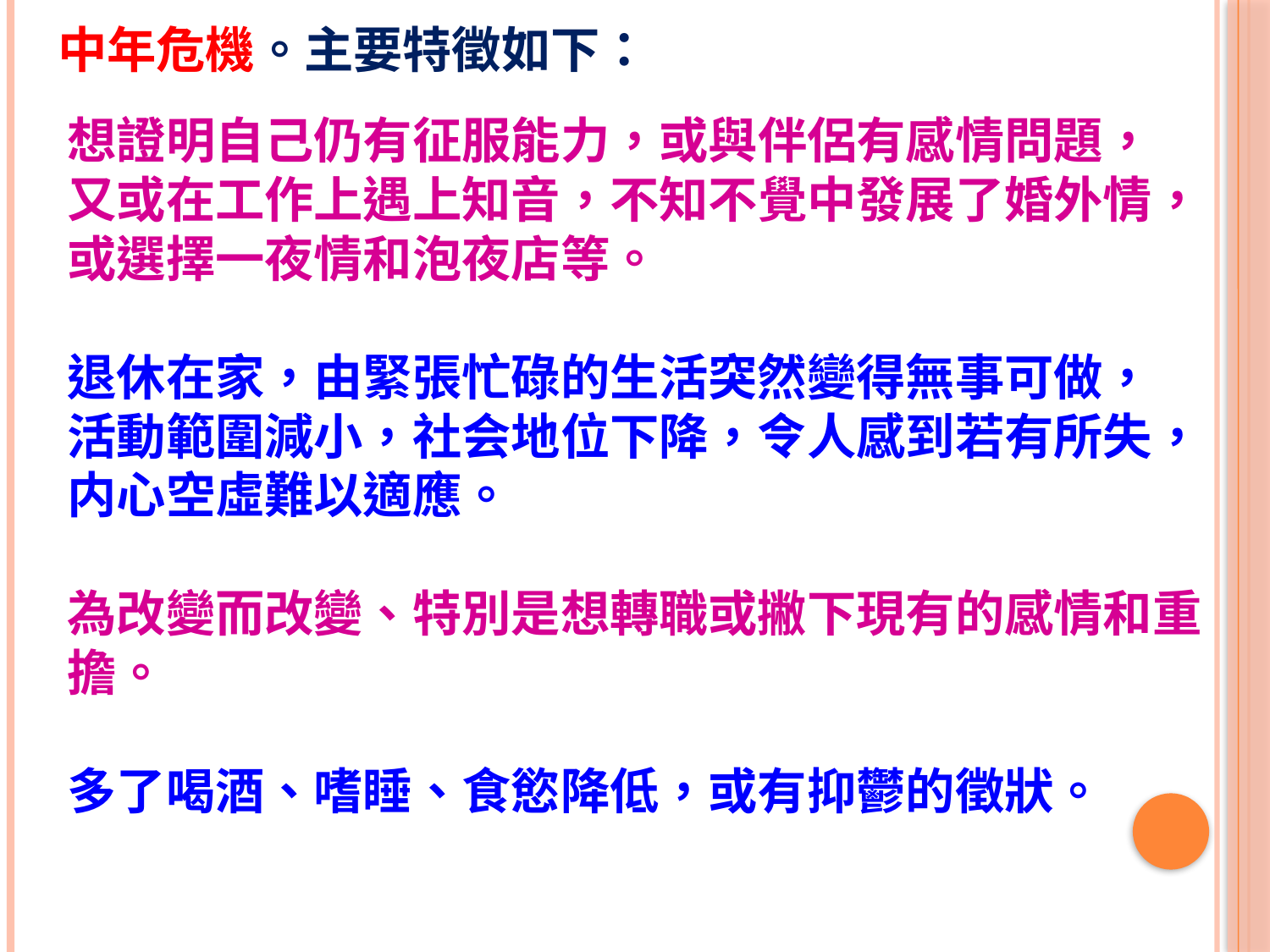

中年危機。主要特徵如下：
想證明自己仍有征服能力，或與伴侶有感情問題，  又或在工作上遇上知音，不知不覺中發展了婚外情，或選擇一夜情和泡夜店等。

退休在家，由緊張忙碌的生活突然變得無事可做，  活動範圍減小，社会地位下降，令人感到若有所失，内心空虛難以適應。

為改變而改變、特別是想轉職或撇下現有的感情和重擔。

多了喝酒、嗜睡、食慾降低，或有抑鬱的徵狀。